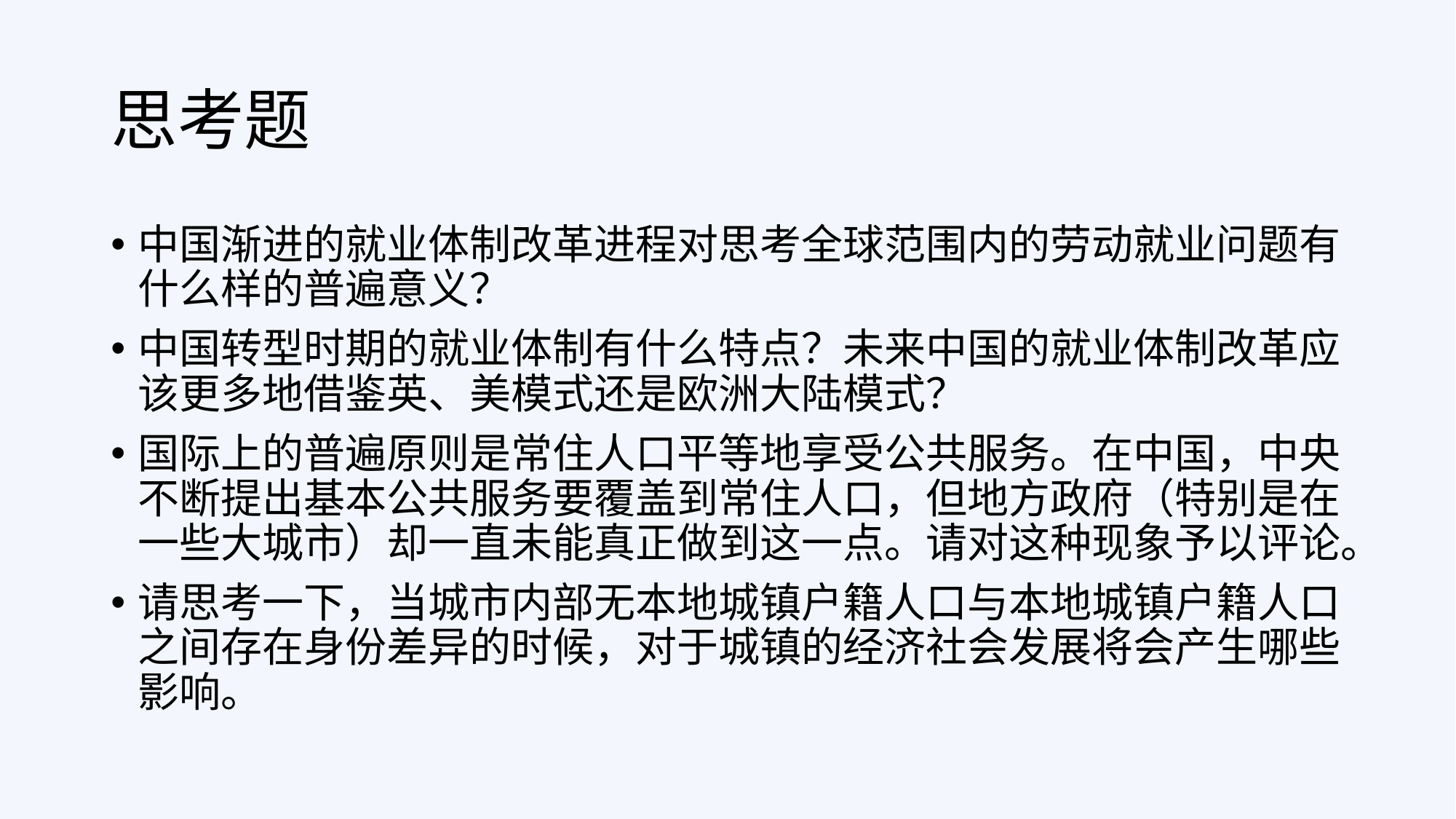

# 思考题
中国渐进的就业体制改革进程对思考全球范围内的劳动就业问题有什么样的普遍意义？
中国转型时期的就业体制有什么特点？未来中国的就业体制改革应该更多地借鉴英、美模式还是欧洲大陆模式？
国际上的普遍原则是常住人口平等地享受公共服务。在中国，中央不断提出基本公共服务要覆盖到常住人口，但地方政府（特别是在一些大城市）却一直未能真正做到这一点。请对这种现象予以评论。
请思考一下，当城市内部无本地城镇户籍人口与本地城镇户籍人口之间存在身份差异的时候，对于城镇的经济社会发展将会产生哪些影响。